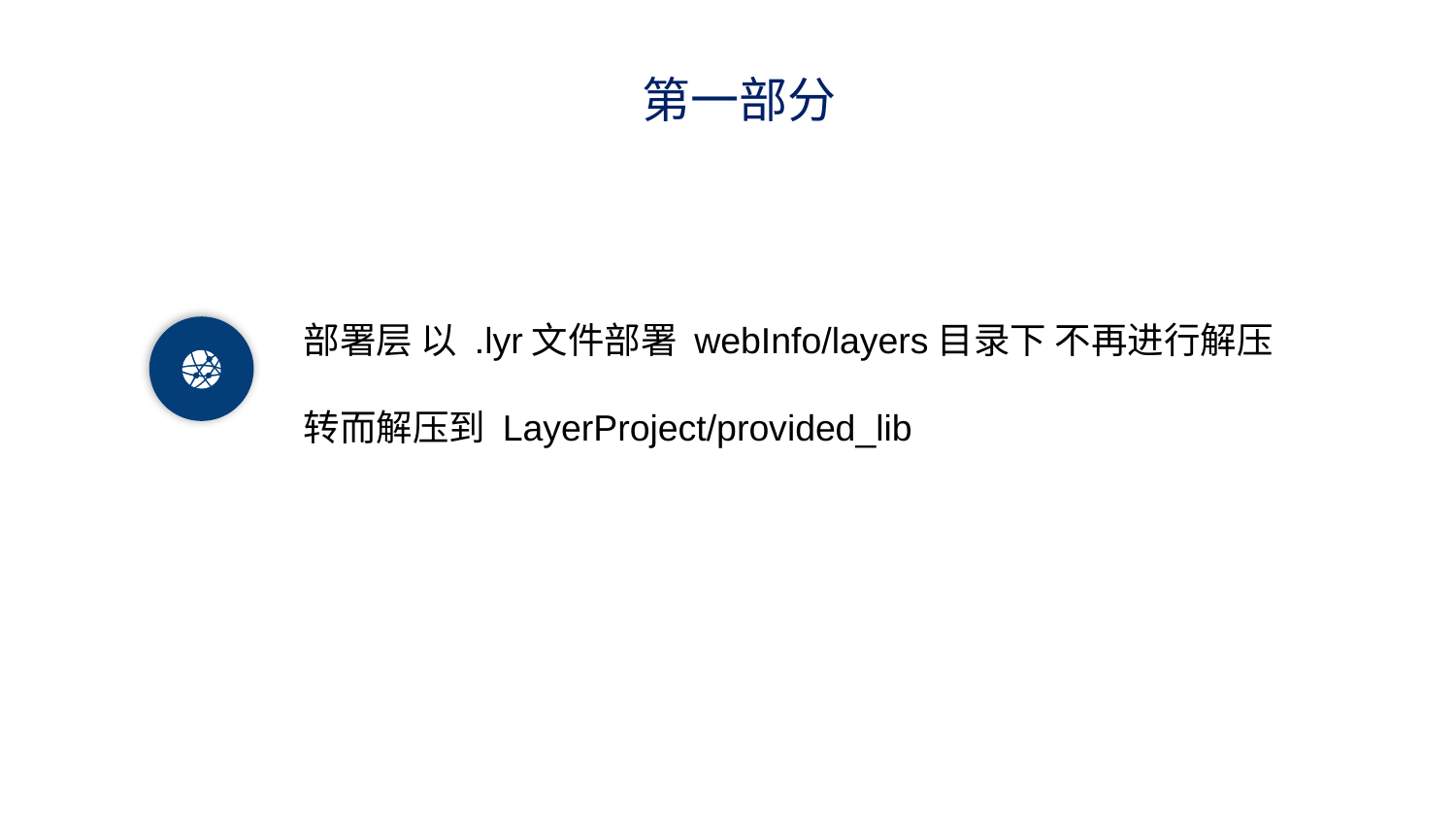

第一部分

部署层 以 .lyr文件部署 webInfo/layers目录下 不再进行解压

转而解压到 LayerProject/provided_lib